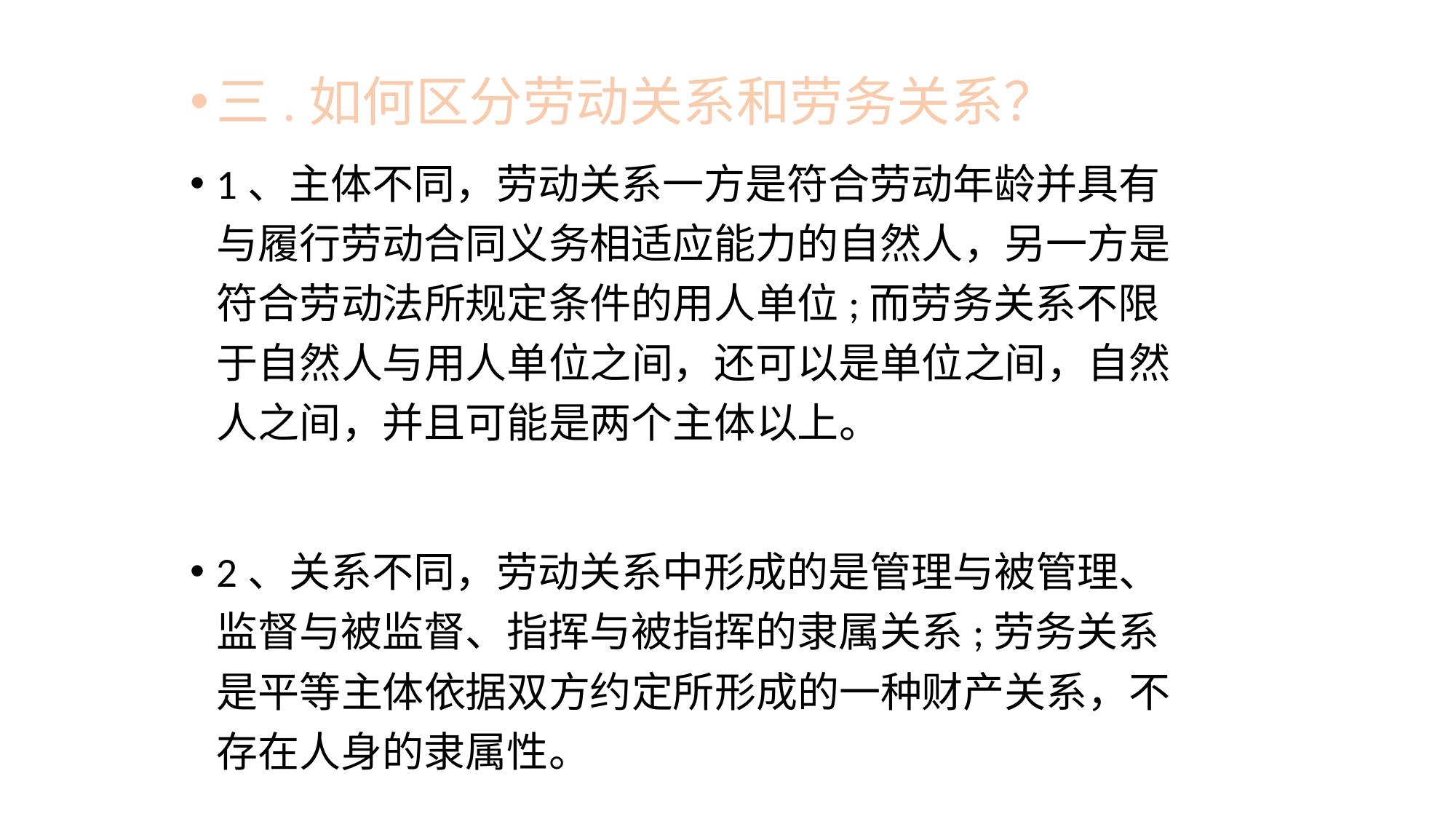

三.如何区分劳动关系和劳务关系？
1、主体不同，劳动关系一方是符合劳动年龄并具有与履行劳动合同义务相适应能力的自然人，另一方是符合劳动法所规定条件的用人单位;而劳务关系不限于自然人与用人单位之间，还可以是单位之间，自然人之间，并且可能是两个主体以上。

2、关系不同，劳动关系中形成的是管理与被管理、监督与被监督、指挥与被指挥的隶属关系;劳务关系是平等主体依据双方约定所形成的一种财产关系，不存在人身的隶属性。